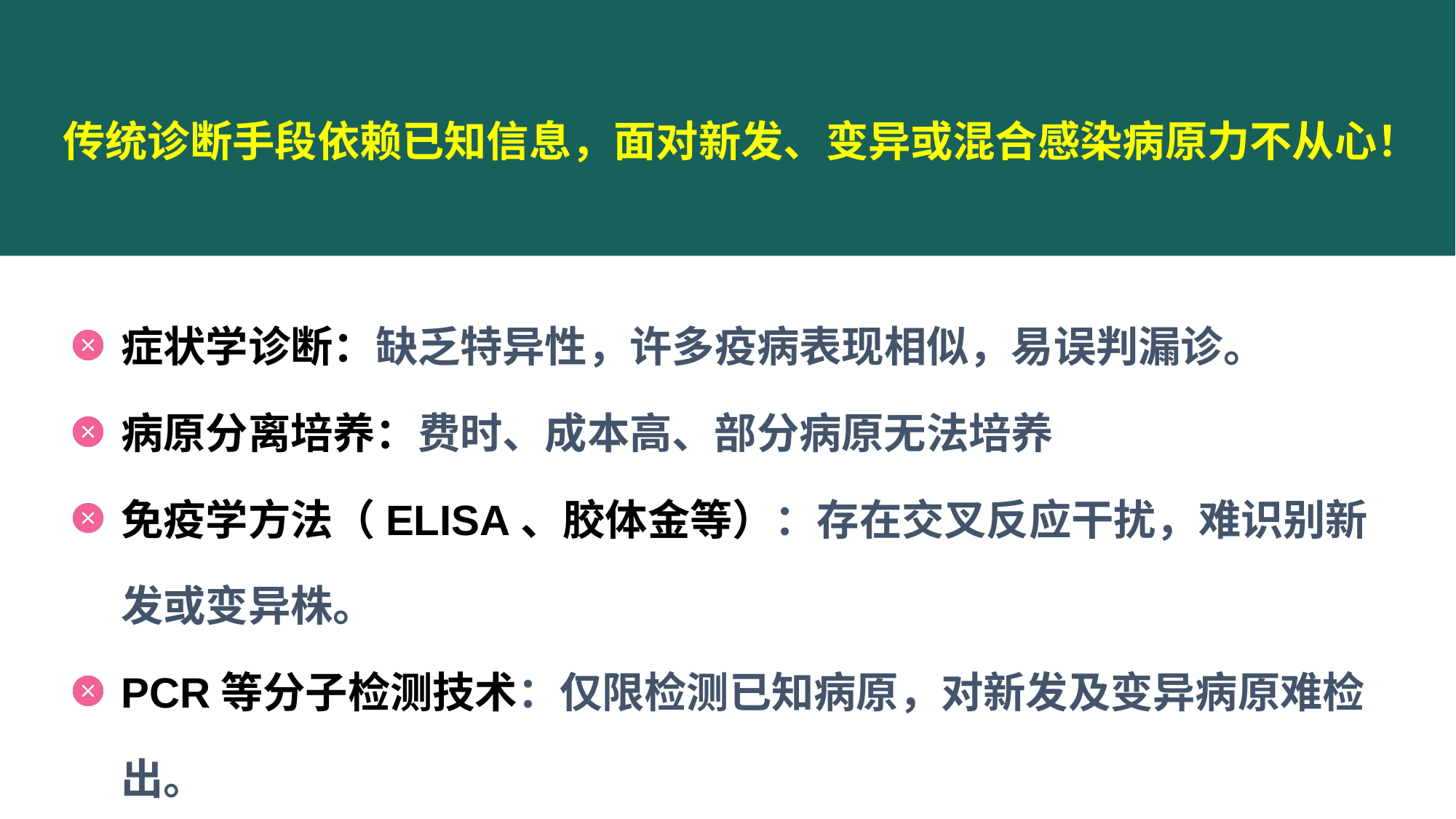

传统诊断手段依赖已知信息，面对新发、变异或混合感染病原力不从心！
症状学诊断：缺乏特异性，许多疫病表现相似，易误判漏诊。
病原分离培养：费时、成本高、部分病原无法培养
免疫学方法（ELISA、胶体金等）：存在交叉反应干扰，难识别新发或变异株。
PCR等分子检测技术：仅限检测已知病原，对新发及变异病原难检出。